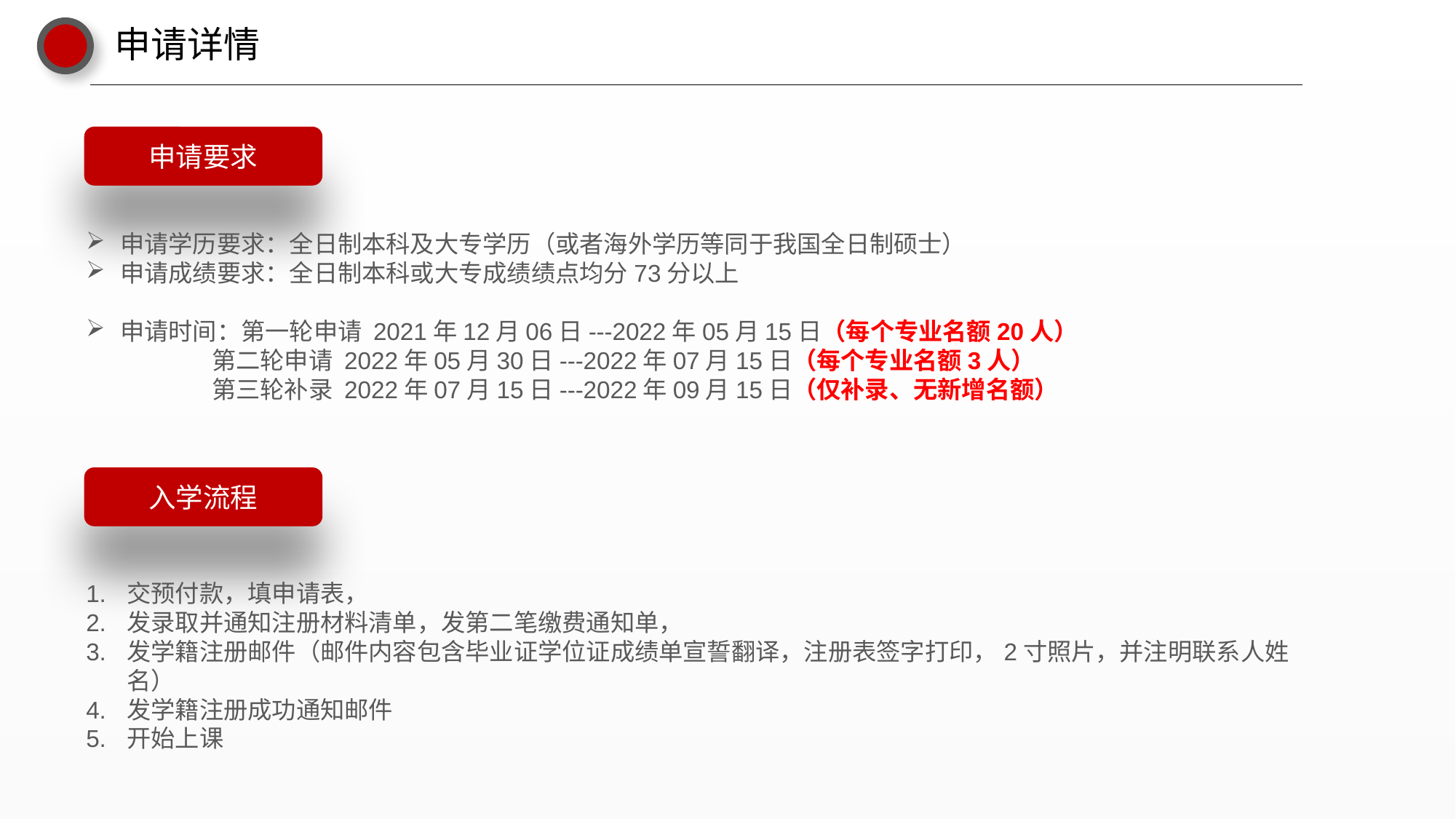

申请详情
申请要求
申请学历要求：全日制本科及大专学历（或者海外学历等同于我国全日制硕士）
申请成绩要求：全日制本科或大专成绩绩点均分73分以上

申请时间：第一轮申请 2021年12月06日---2022年05月15日（每个专业名额20人）
                      第二轮申请 2022年05月30日---2022年07月15日（每个专业名额3人）
                      第三轮补录 2022年07月15日---2022年09月15日（仅补录、无新增名额）

入学流程
交预付款，填申请表，
发录取并通知注册材料清单，发第二笔缴费通知单，
发学籍注册邮件（邮件内容包含毕业证学位证成绩单宣誓翻译，注册表签字打印，2寸照片，并注明联系人姓名）
发学籍注册成功通知邮件
开始上课